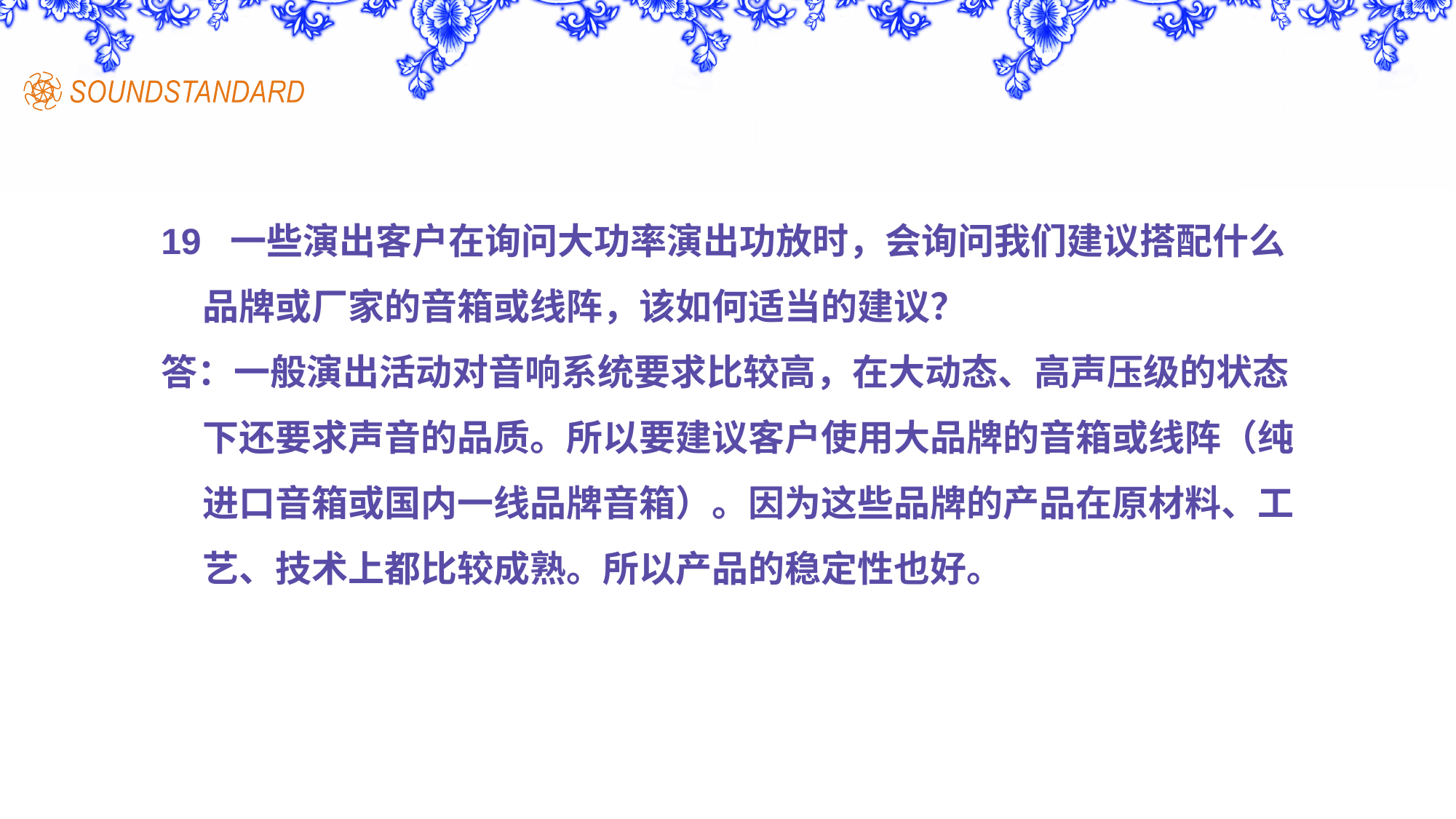

19  一些演出客户在询问大功率演出功放时，会询问我们建议搭配什么
    品牌或厂家的音箱或线阵，该如何适当的建议？
答：一般演出活动对音响系统要求比较高，在大动态、高声压级的状态
    下还要求声音的品质。所以要建议客户使用大品牌的音箱或线阵（纯
    进口音箱或国内一线品牌音箱）。因为这些品牌的产品在原材料、工
    艺、技术上都比较成熟。所以产品的稳定性也好。